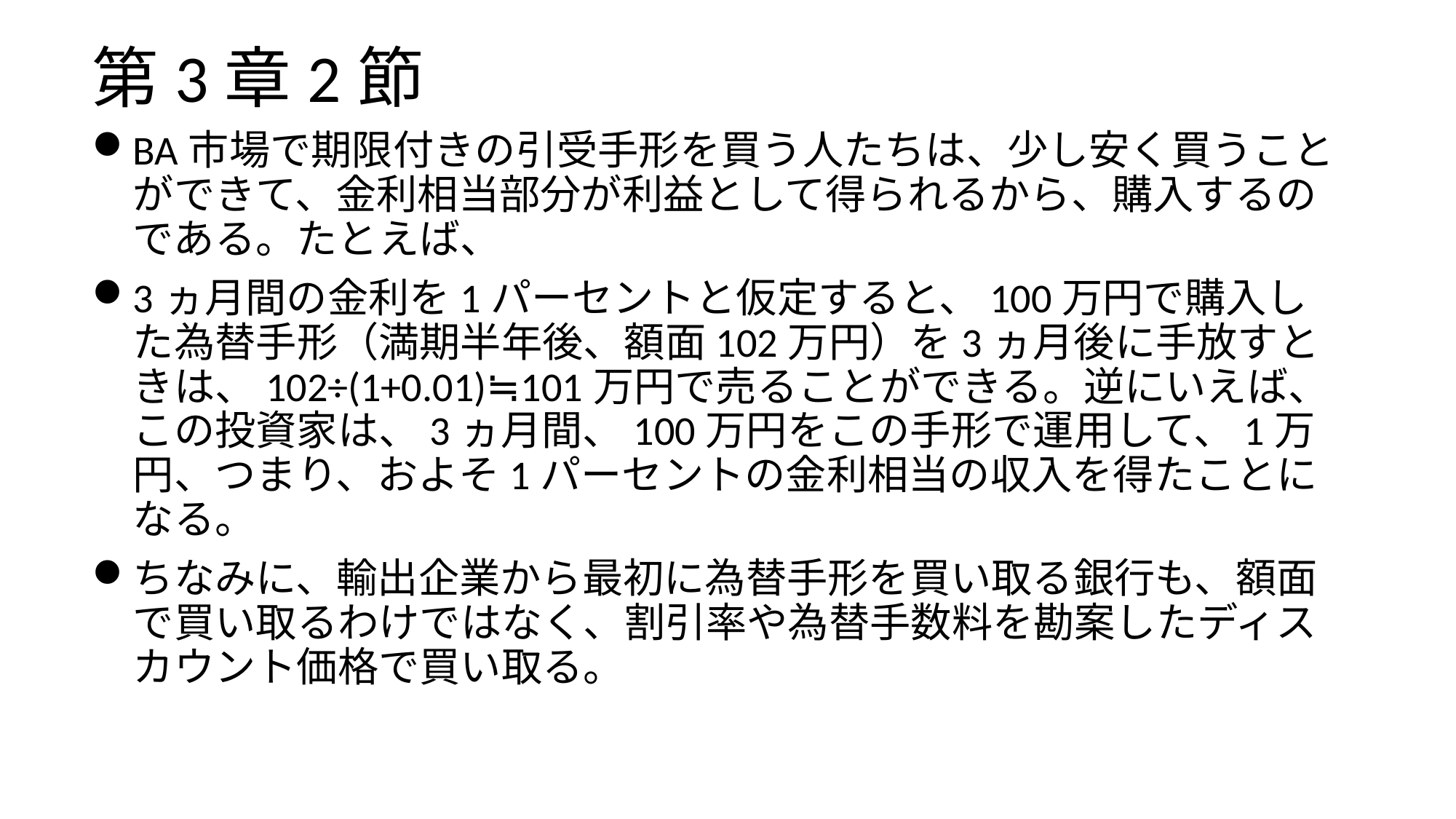

# 第3章2節
BA市場で期限付きの引受手形を買う人たちは、少し安く買うことができて、金利相当部分が利益として得られるから、購入するのである。たとえば、
3ヵ月間の金利を1パーセントと仮定すると、100万円で購入した為替手形（満期半年後、額面102万円）を3ヵ月後に手放すときは、102÷(1+0.01)≒101万円で売ることができる。逆にいえば、この投資家は、3ヵ月間、100万円をこの手形で運用して、1万円、つまり、およそ1パーセントの金利相当の収入を得たことになる。
ちなみに、輸出企業から最初に為替手形を買い取る銀行も、額面で買い取るわけではなく、割引率や為替手数料を勘案したディスカウント価格で買い取る。